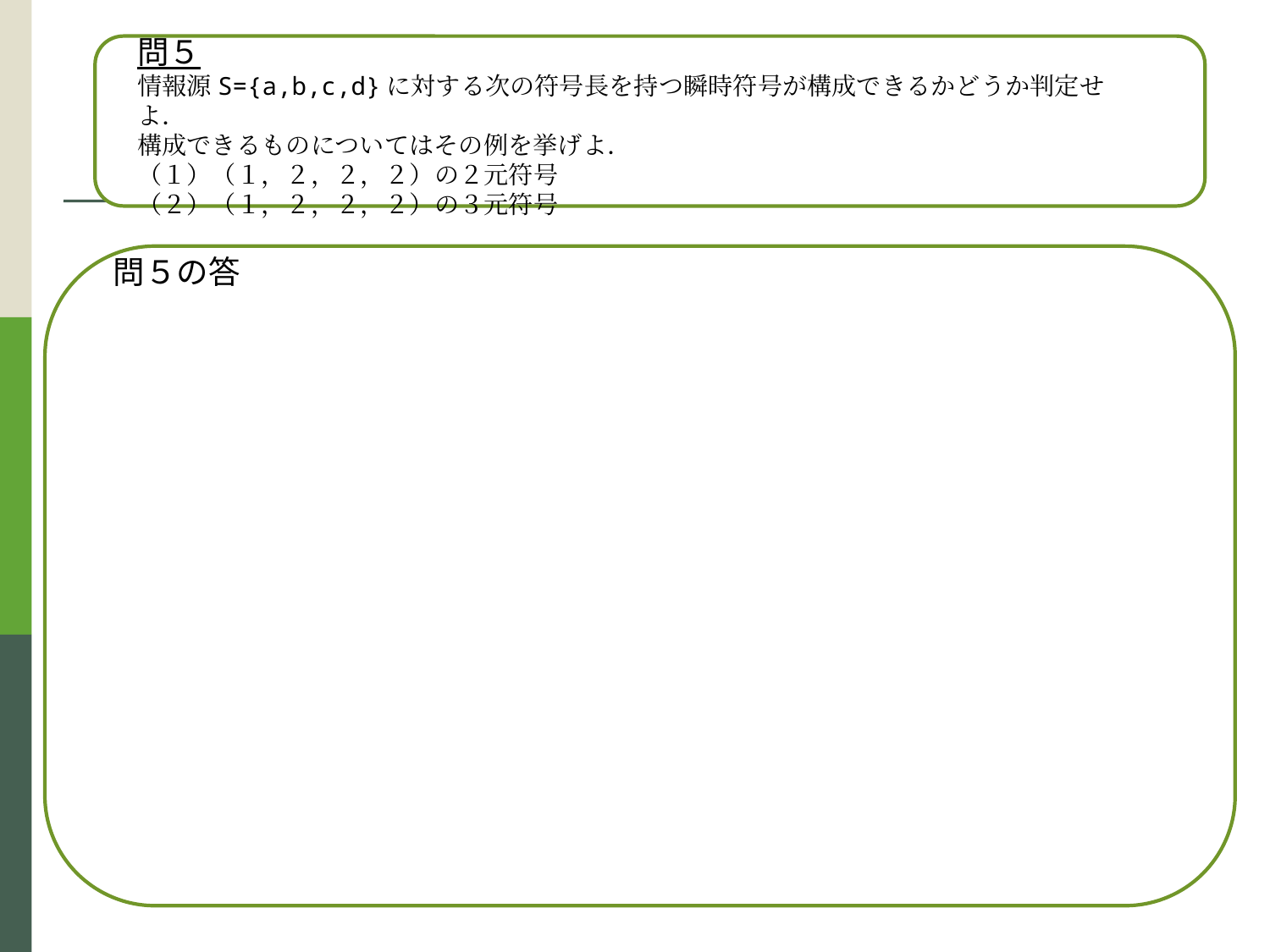

問５
情報源S={a,b,c,d}に対する次の符号長を持つ瞬時符号が構成できるかどうか判定せよ．
構成できるものについてはその例を挙げよ．
（１）（１，２，２，２）の２元符号
（２）（１，２，２，２）の３元符号

問５の答